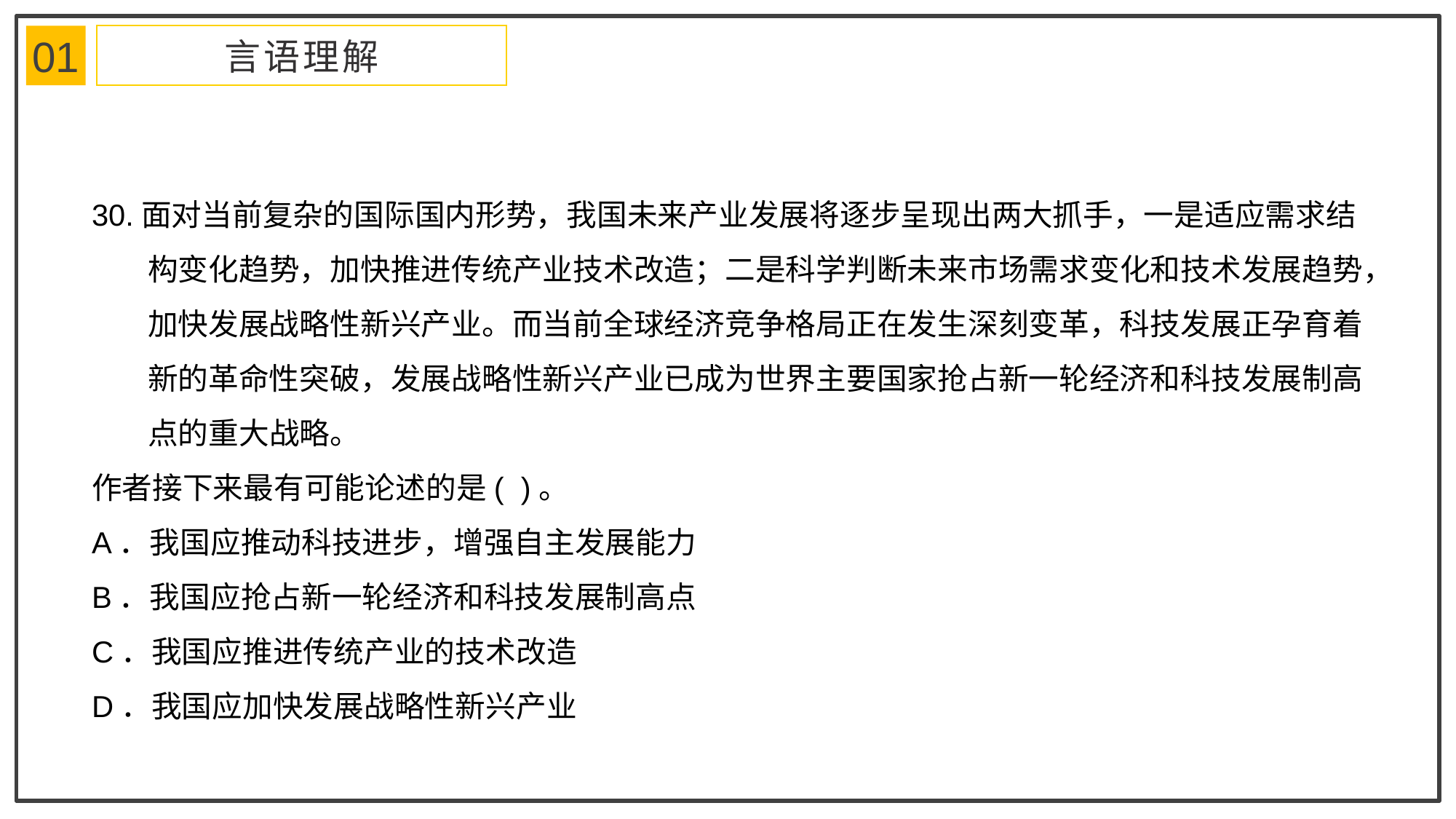

01
言语理解
30.面对当前复杂的国际国内形势，我国未来产业发展将逐步呈现出两大抓手，一是适应需求结构变化趋势，加快推进传统产业技术改造；二是科学判断未来市场需求变化和技术发展趋势，加快发展战略性新兴产业。而当前全球经济竞争格局正在发生深刻变革，科技发展正孕育着新的革命性突破，发展战略性新兴产业已成为世界主要国家抢占新一轮经济和科技发展制高点的重大战略。
作者接下来最有可能论述的是(  )。
A．我国应推动科技进步，增强自主发展能力
B．我国应抢占新一轮经济和科技发展制高点
C．我国应推进传统产业的技术改造
D．我国应加快发展战略性新兴产业